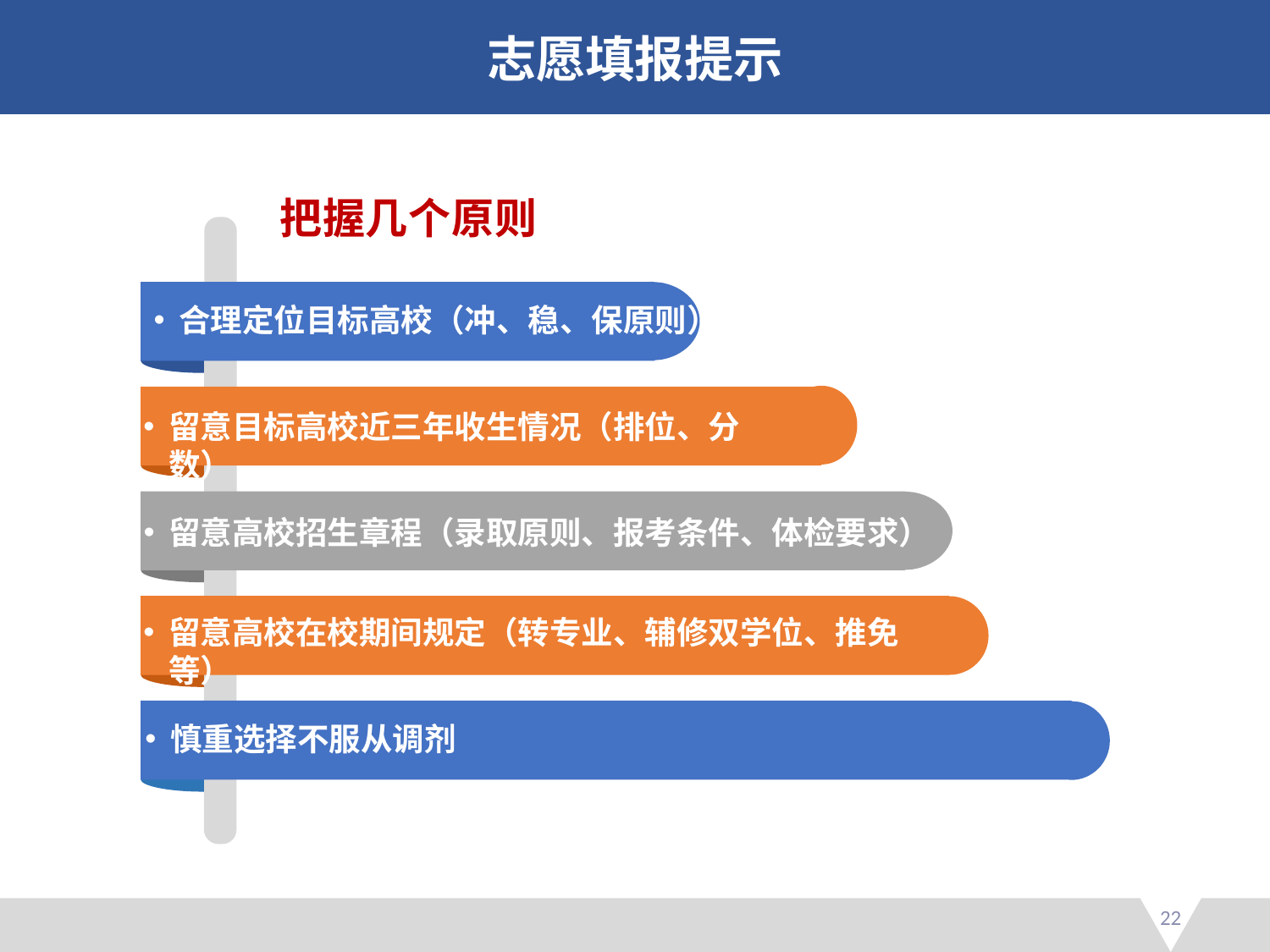

志愿填报提示
把握几个原则

合理定位目标高校（冲、稳、保原则）
留意目标高校近三年收生情况（排位、分数）
留意高校招生章程（录取原则、报考条件、体检要求）
留意高校在校期间规定（转专业、辅修双学位、推免等）
慎重选择不服从调剂
22